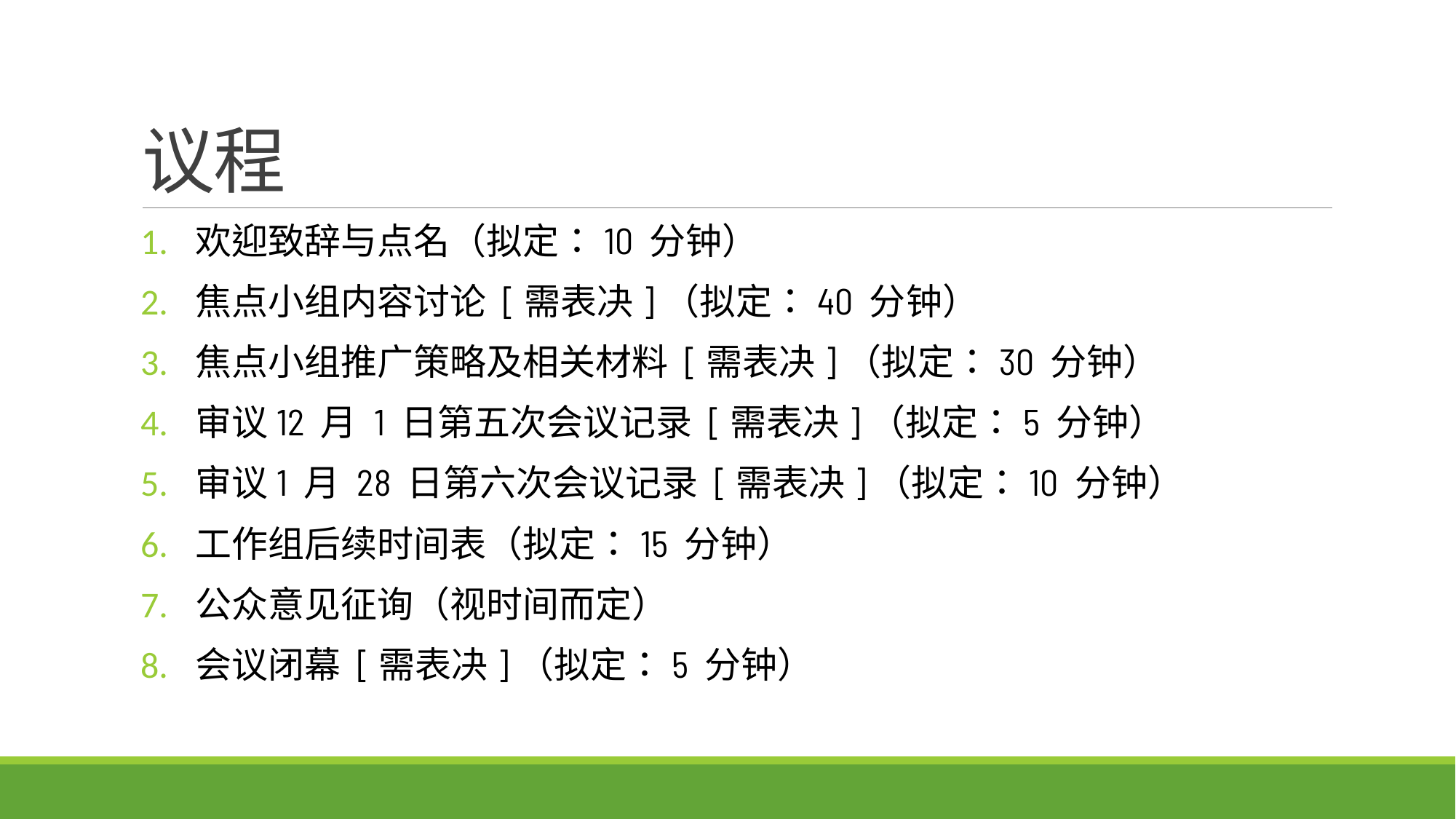

# 议程
欢迎致辞与点名（拟定：10 分钟）
焦点小组内容讨论 [需表决]（拟定：40 分钟）
焦点小组推广策略及相关材料 [需表决]（拟定：30 分钟）
审议12 月 1 日第五次会议记录 [需表决]（拟定：5 分钟）
审议1 月 28 日第六次会议记录 [需表决]（拟定：10 分钟）
工作组后续时间表（拟定：15 分钟）
公众意见征询（视时间而定）
会议闭幕 [需表决]（拟定：5 分钟）